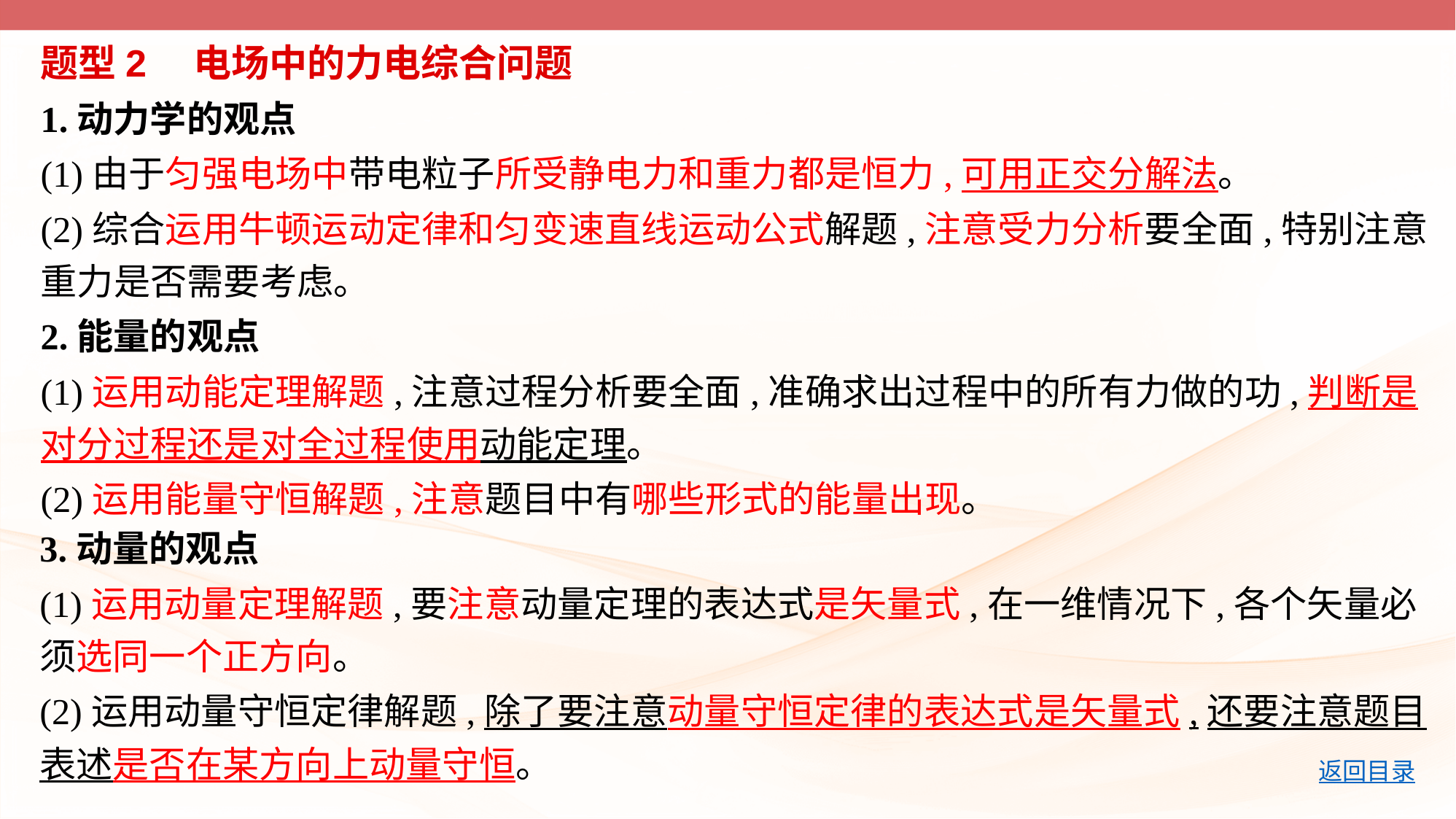

题型2　电场中的力电综合问题
1.动力学的观点
(1)由于匀强电场中带电粒子所受静电力和重力都是恒力,可用正交分解法。
(2)综合运用牛顿运动定律和匀变速直线运动公式解题,注意受力分析要全面,特别注意
重力是否需要考虑。
2.能量的观点
(1)运用动能定理解题,注意过程分析要全面,准确求出过程中的所有力做的功,判断是
对分过程还是对全过程使用动能定理。
(2)运用能量守恒解题,注意题目中有哪些形式的能量出现。
3.动量的观点
(1)运用动量定理解题,要注意动量定理的表达式是矢量式,在一维情况下,各个矢量必
须选同一个正方向。
(2)运用动量守恒定律解题,除了要注意动量守恒定律的表达式是矢量式,还要注意题目
表述是否在某方向上动量守恒。